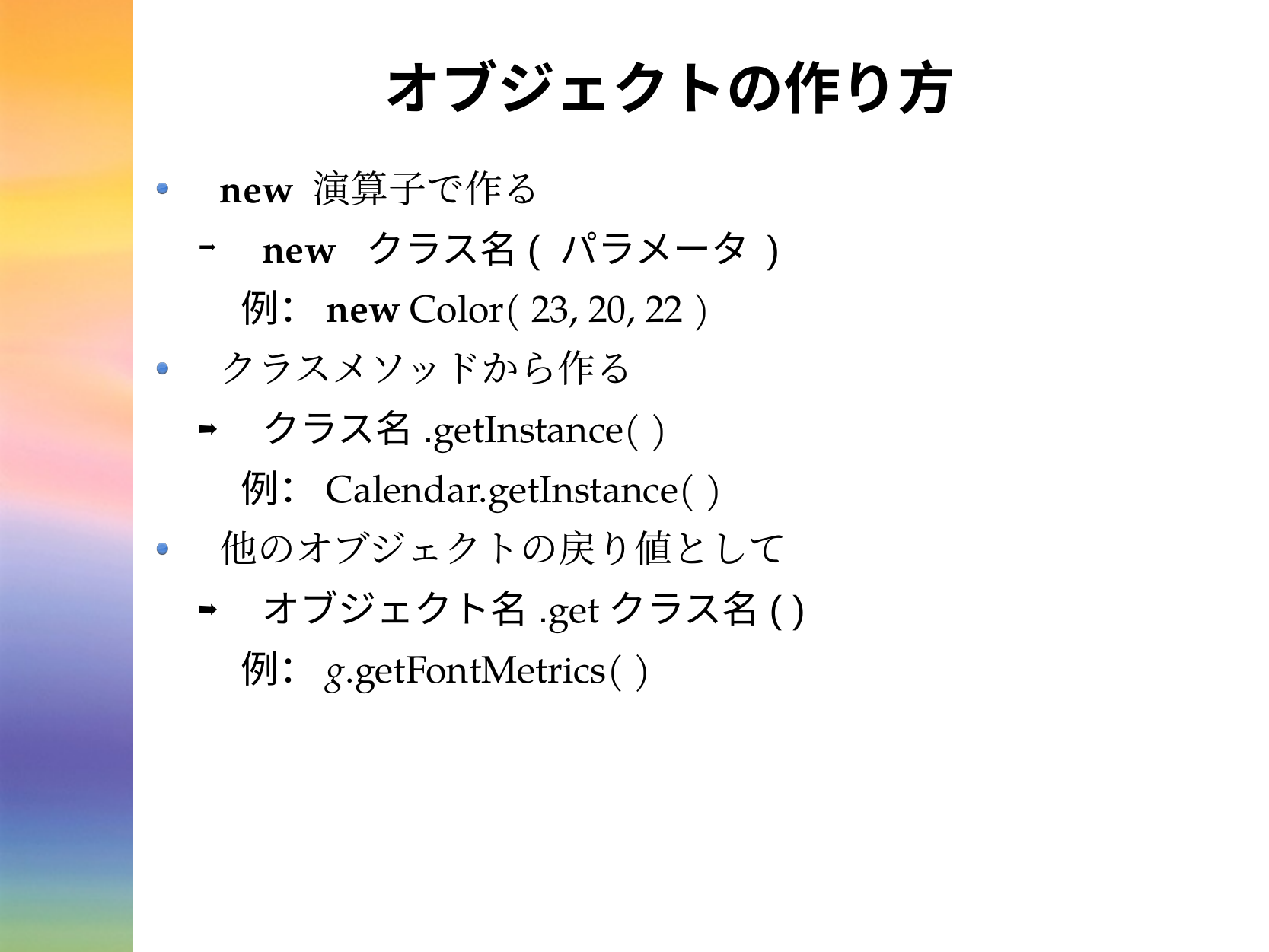

# オブジェクトの作り方
new 演算子で作る
new  クラス名( パラメータ )
例：new Color( 23, 20, 22 )
クラスメソッドから作る
クラス名.getInstance( )
例：Calendar.getInstance( )
他のオブジェクトの戻り値として
オブジェクト名.getクラス名( )
例：g.getFontMetrics( )